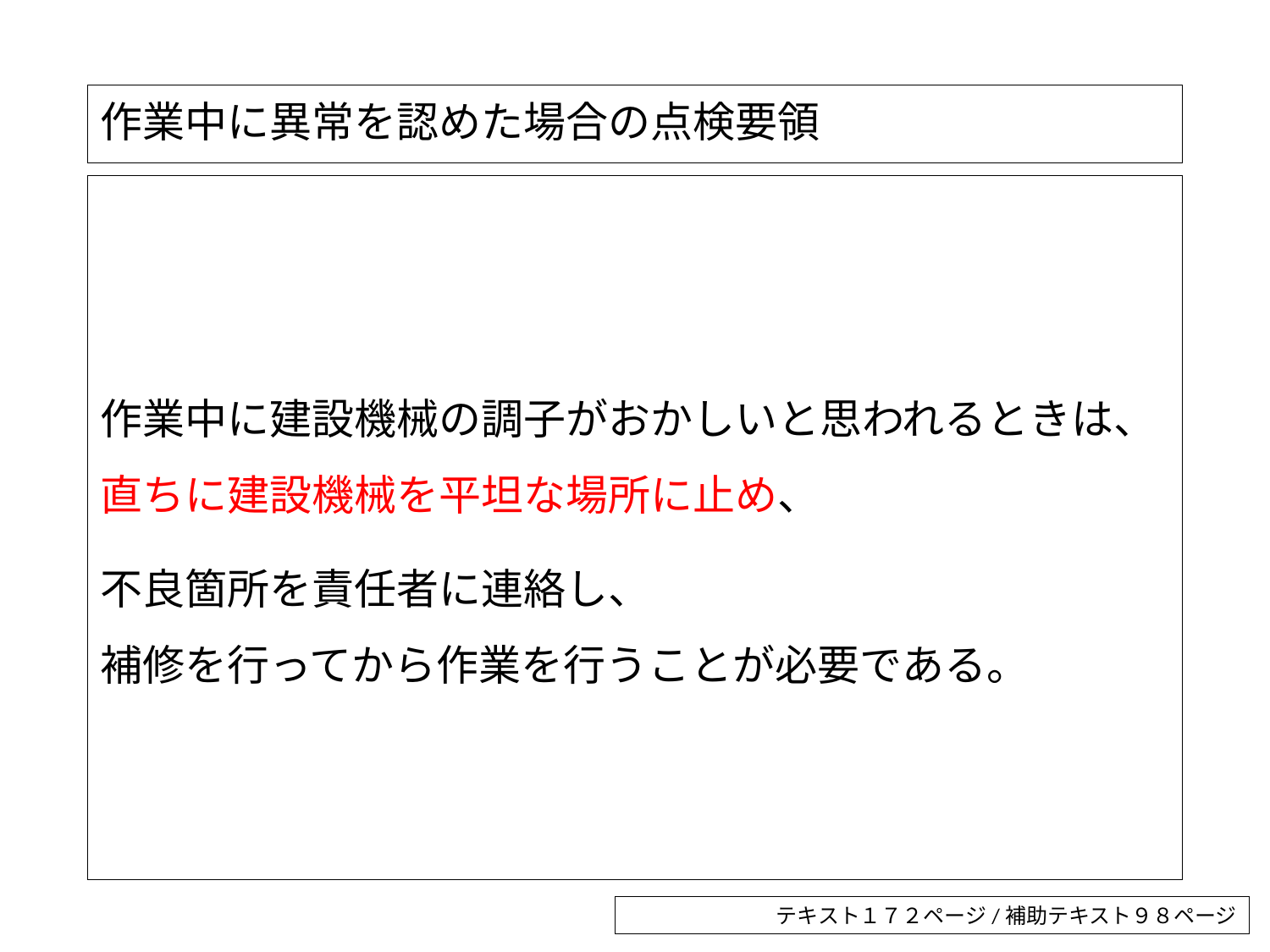

# 作業中に異常を認めた場合の点検要領
作業中に建設機械の調子がおかしいと思われるときは、
直ちに建設機械を平坦な場所に止め、
不良箇所を責任者に連絡し、
補修を行ってから作業を行うことが必要である。
テキスト１７２ページ/補助テキスト９８ページ